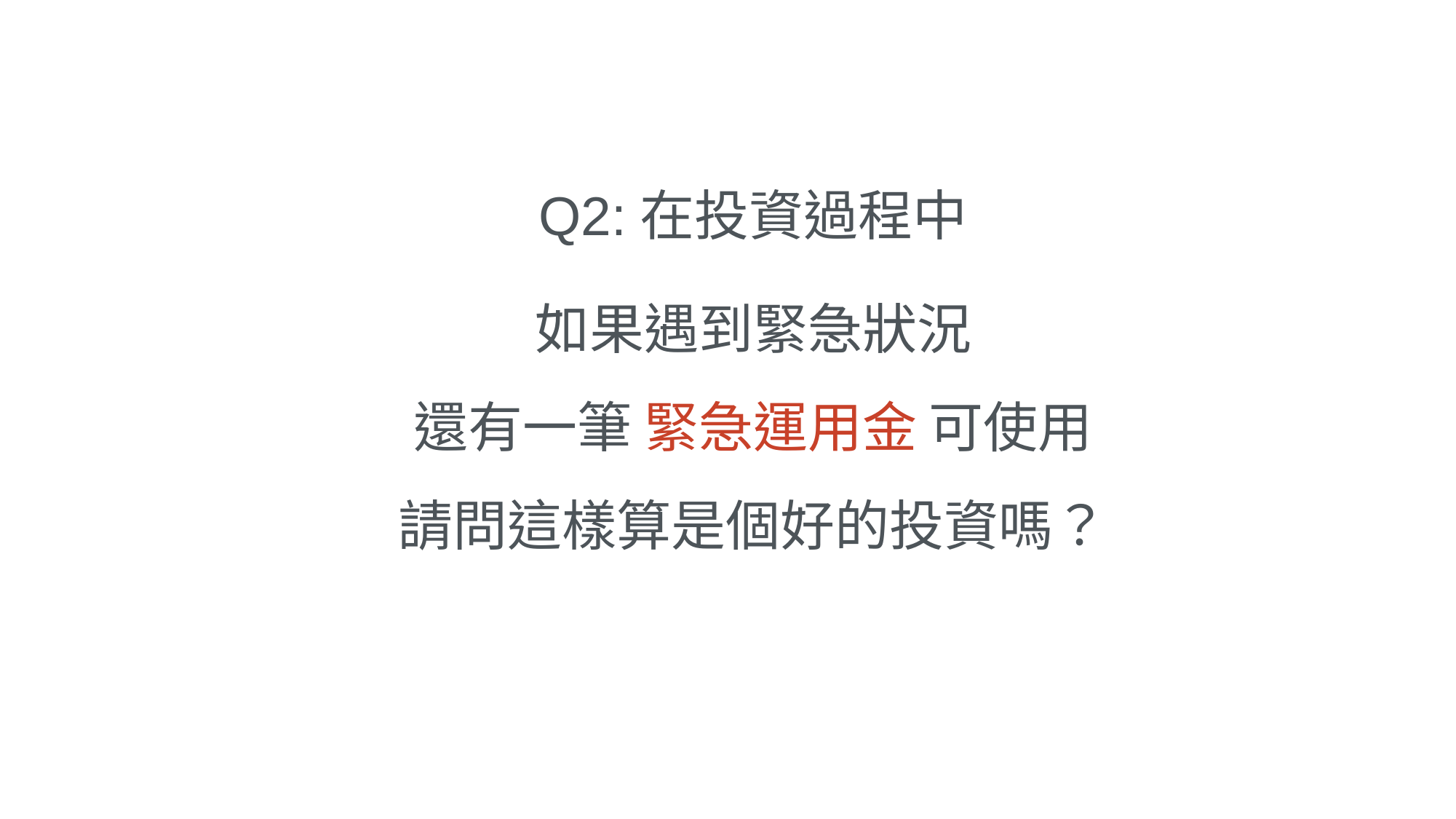

Q2:在投資過程中
如果遇到緊急狀況
還有一筆 緊急運用金 可使用
請問這樣算是個好的投資嗎？